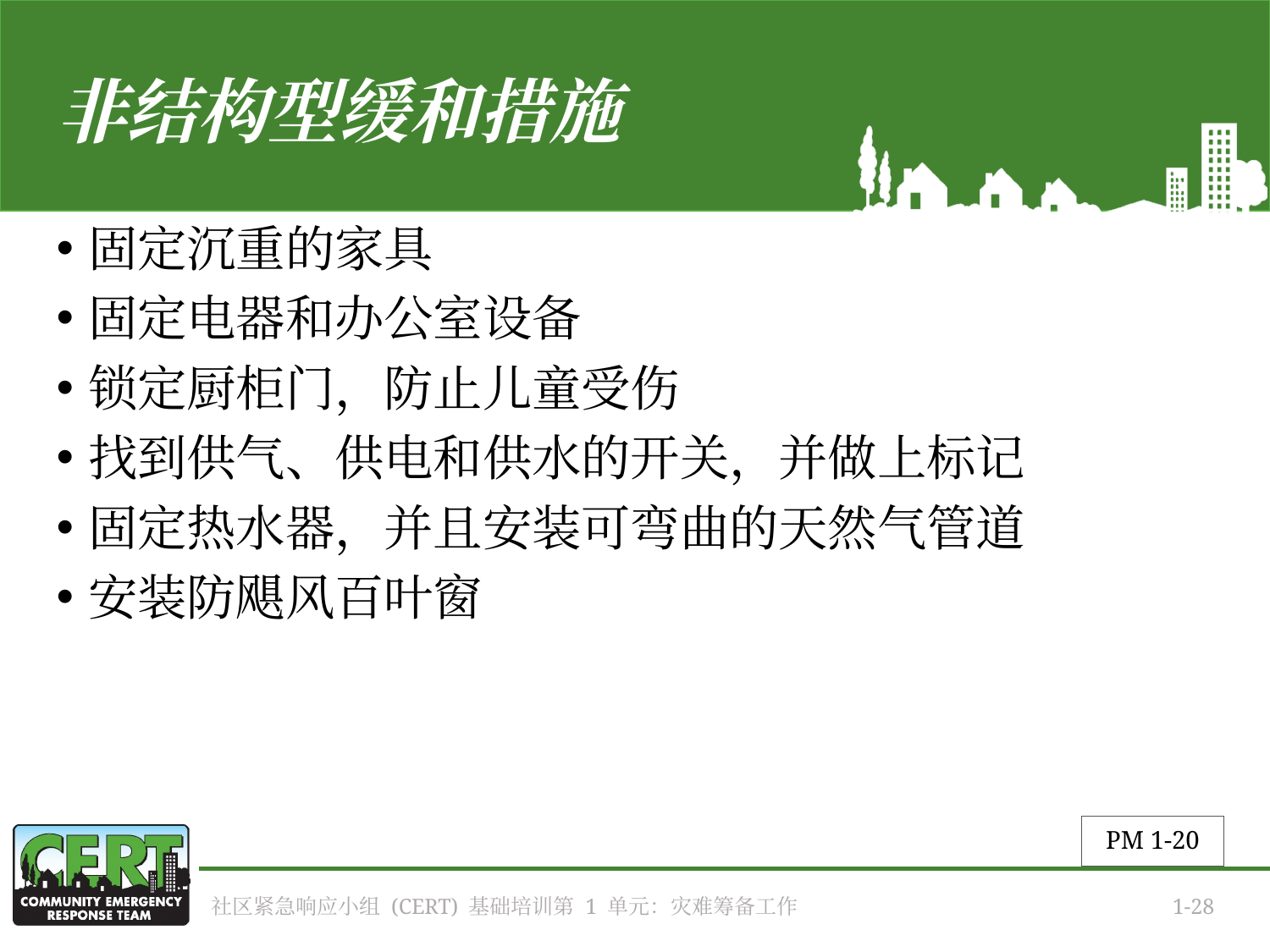

# 非结构型缓和措施
固定沉重的家具
固定电器和办公室设备
锁定厨柜门，防止儿童受伤
找到供气、供电和供水的开关，并做上标记
固定热水器，并且安装可弯曲的天然气管道
安装防飓风百叶窗
PM 1-20
社区紧急响应小组 (CERT) 基础培训第 1 单元：灾难筹备工作
1-28